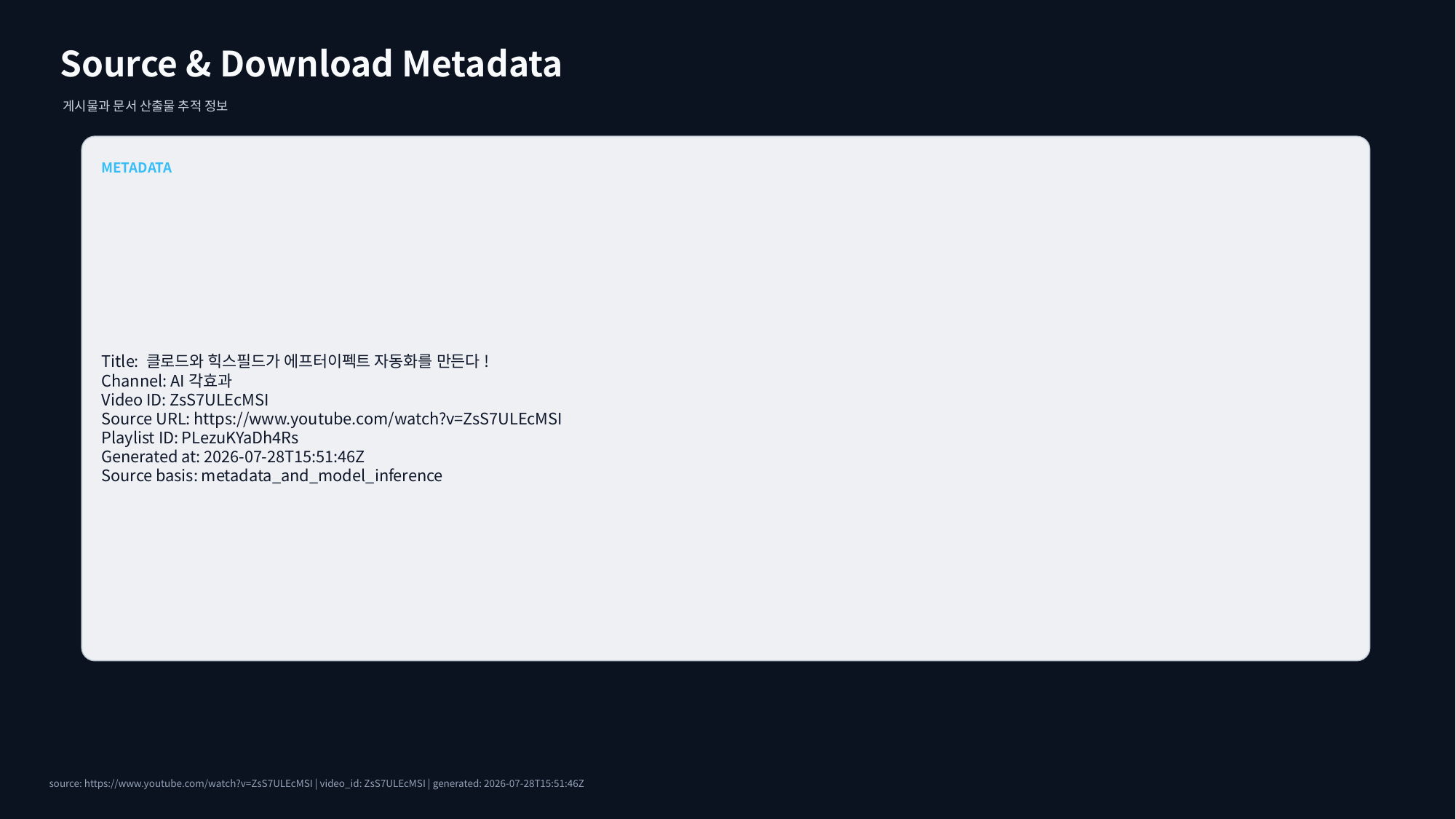

Source & Download Metadata
게시물과 문서 산출물 추적 정보

METADATA
Title: 클로드와 힉스필드가 에프터이펙트 자동화를 만든다!
Channel: AI각효과
Video ID: ZsS7ULEcMSI
Source URL: https://www.youtube.com/watch?v=ZsS7ULEcMSI
Playlist ID: PLezuKYaDh4Rs
Generated at: 2026-07-28T15:51:46Z
Source basis: metadata_and_model_inference
source: https://www.youtube.com/watch?v=ZsS7ULEcMSI | video_id: ZsS7ULEcMSI | generated: 2026-07-28T15:51:46Z